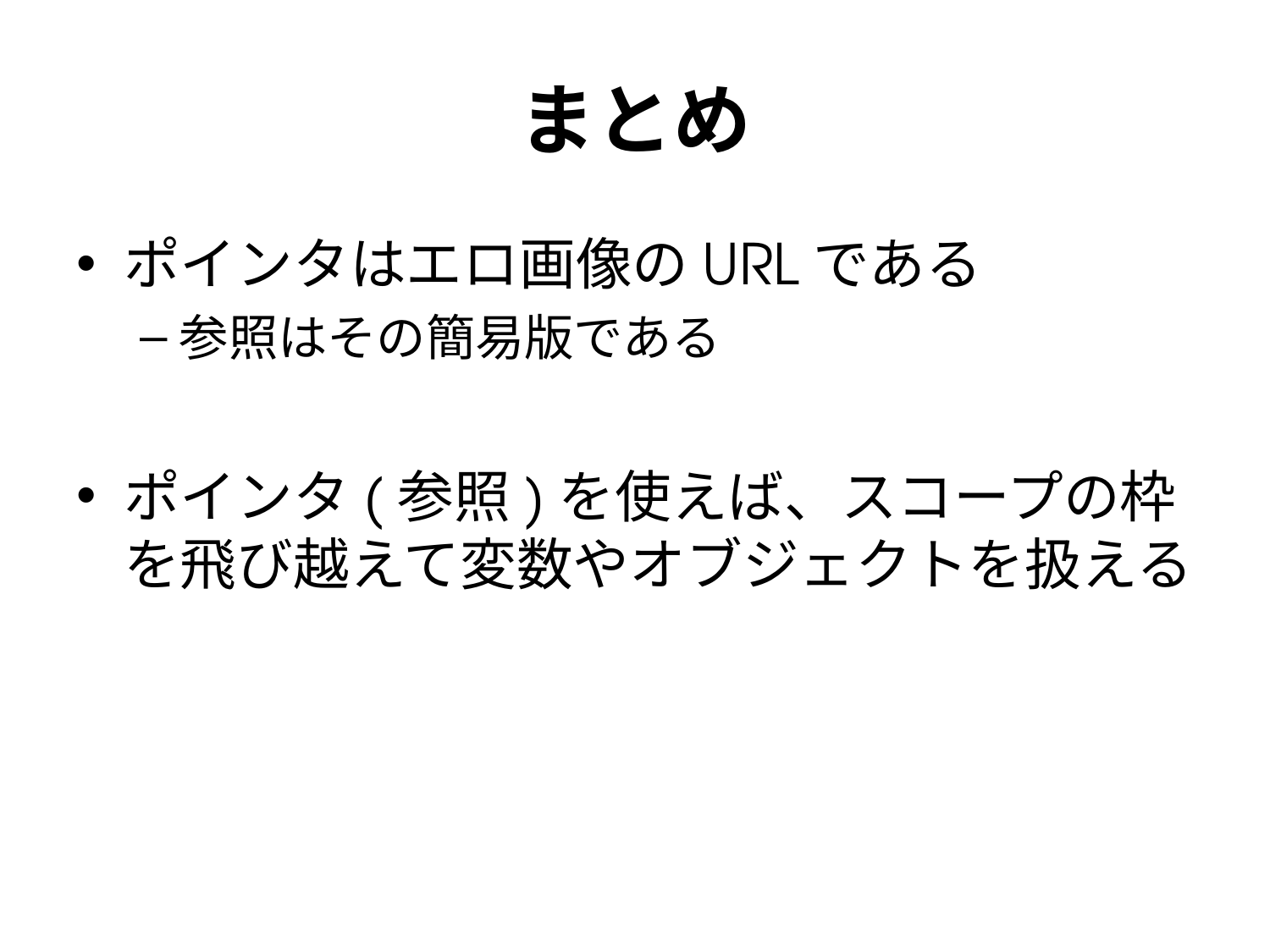

# まとめ
ポインタはエロ画像のURLである
参照はその簡易版である

ポインタ(参照)を使えば、スコープの枠を飛び越えて変数やオブジェクトを扱える